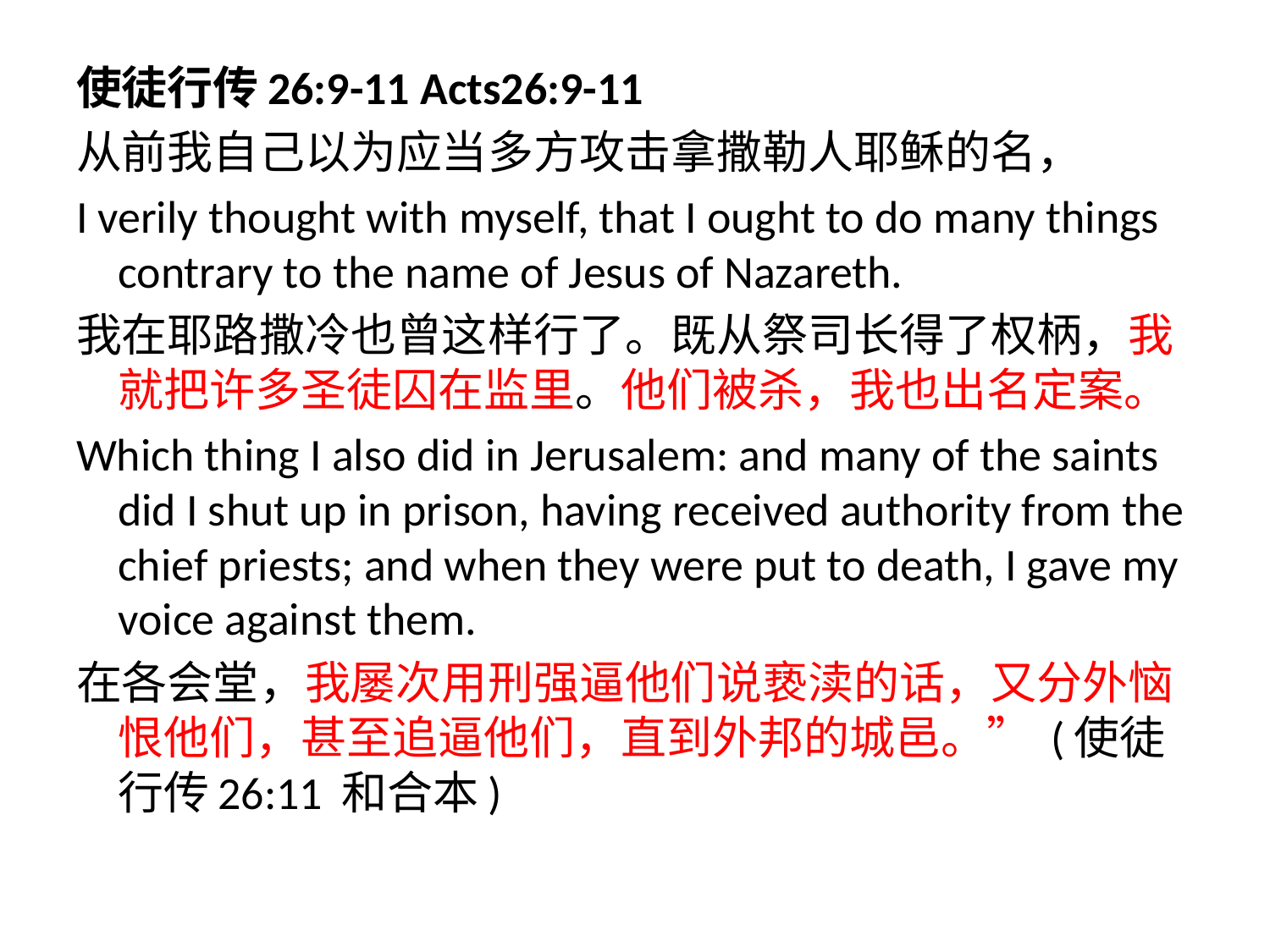

使徒行传26:9-11 Acts26:9-11
从前我自己以为应当多方攻击拿撒勒人耶稣的名，
I verily thought with myself, that I ought to do many things contrary to the name of Jesus of Nazareth.
我在耶路撒冷也曾这样行了。既从祭司长得了权柄，我就把许多圣徒囚在监里。他们被杀，我也出名定案。
Which thing I also did in Jerusalem: and many of the saints did I shut up in prison, having received authority from the chief priests; and when they were put to death, I gave my voice against them.
在各会堂，我屡次用刑强逼他们说亵渎的话，又分外恼恨他们，甚至追逼他们，直到外邦的城邑。” (使徒行传26:11 和合本)